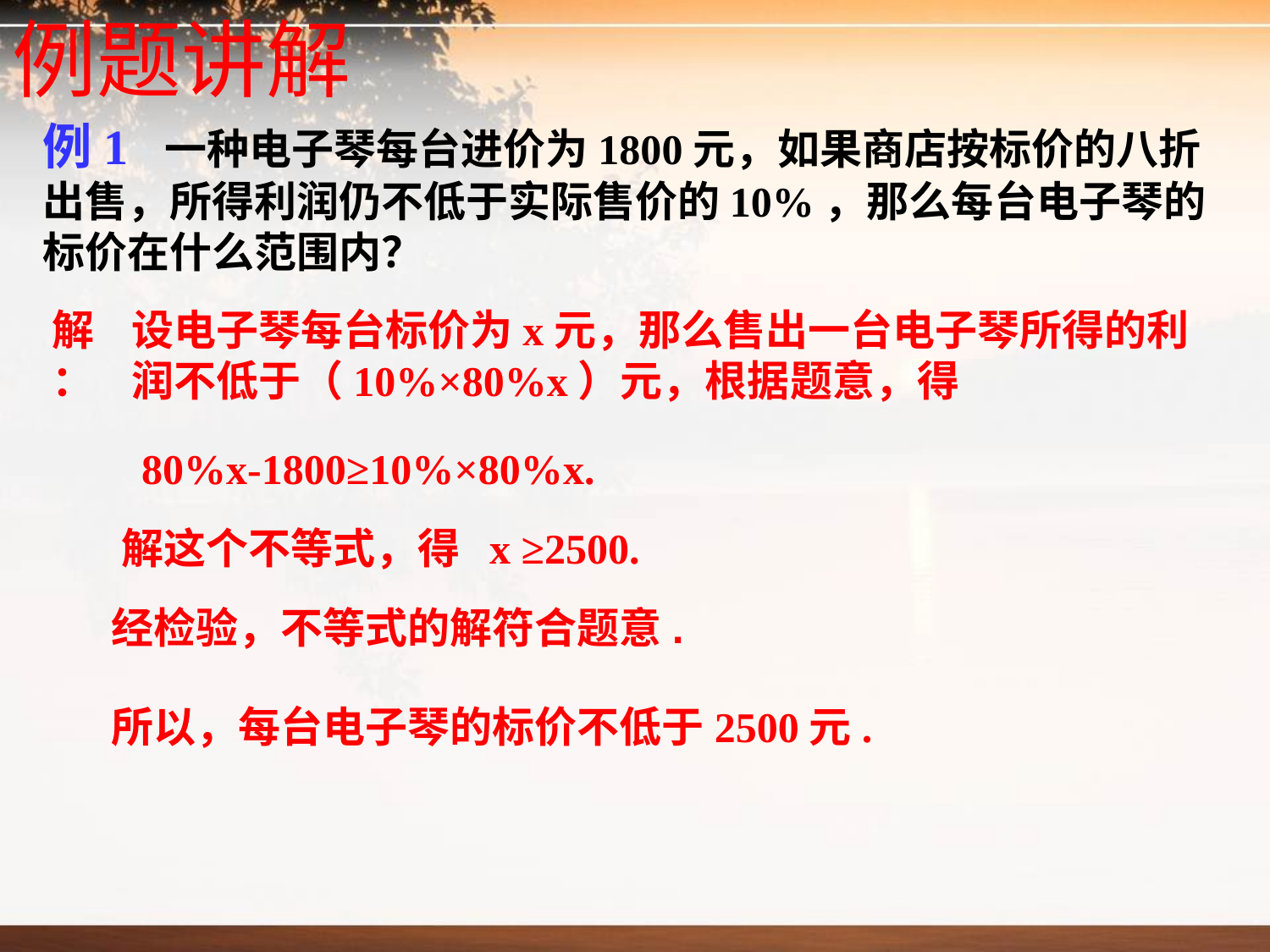

例题讲解
例1  一种电子琴每台进价为1800元，如果商店按标价的八折出售，所得利润仍不低于实际售价的10%，那么每台电子琴的标价在什么范围内？
解：
设电子琴每台标价为x元，那么售出一台电子琴所得的利润不低于（10%×80%x）元，根据题意，得
80%x-1800≥10%×80%x.
解这个不等式，得  x ≥2500.
经检验，不等式的解符合题意.
所以，每台电子琴的标价不低于2500元.